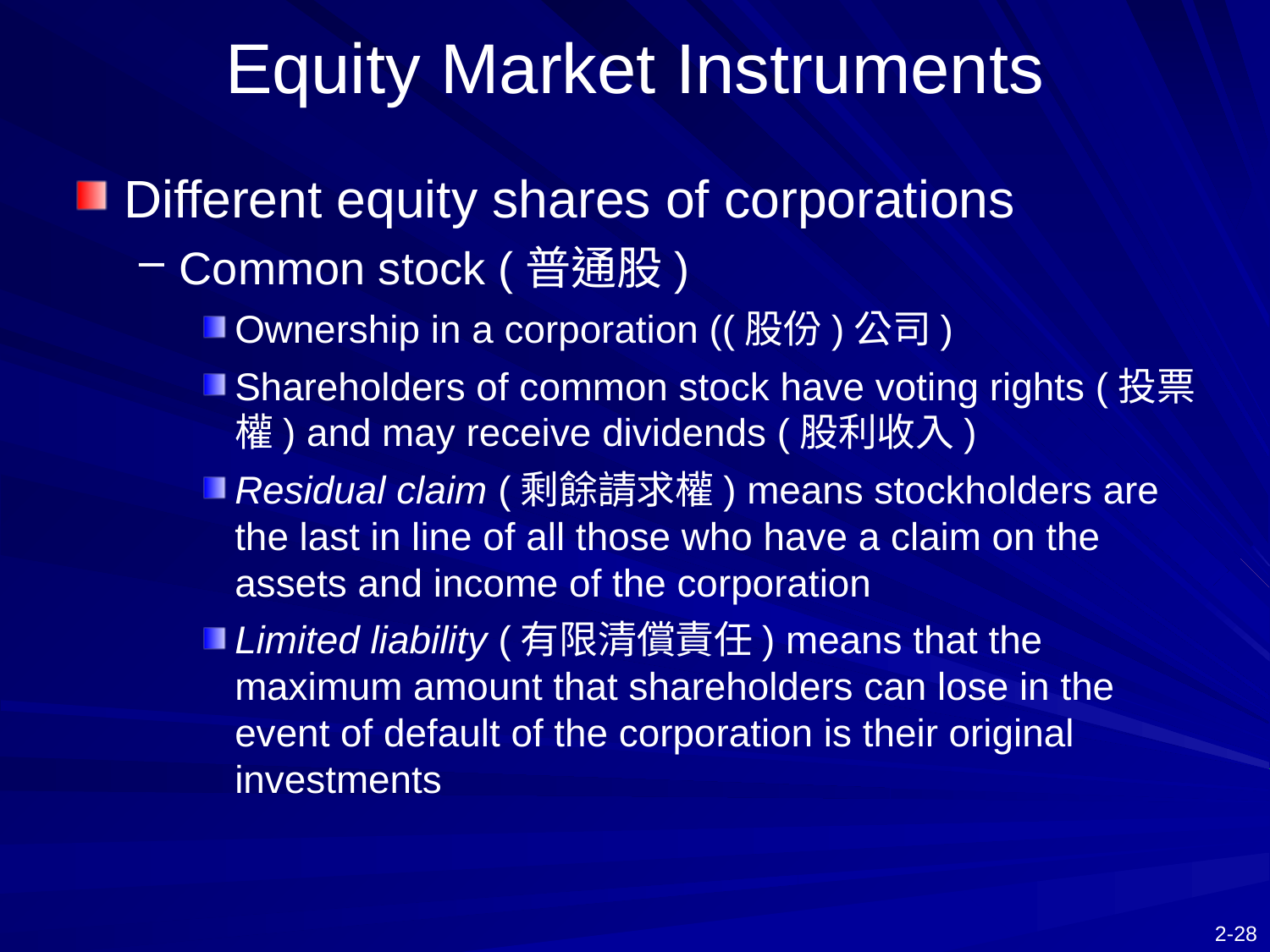

# Equity Market Instruments
Different equity shares of corporations
Common stock (普通股)
Ownership in a corporation ((股份)公司)
Shareholders of common stock have voting rights (投票權) and may receive dividends (股利收入)
Residual claim (剩餘請求權) means stockholders are the last in line of all those who have a claim on the assets and income of the corporation
Limited liability (有限清償責任) means that the maximum amount that shareholders can lose in the event of default of the corporation is their original investments